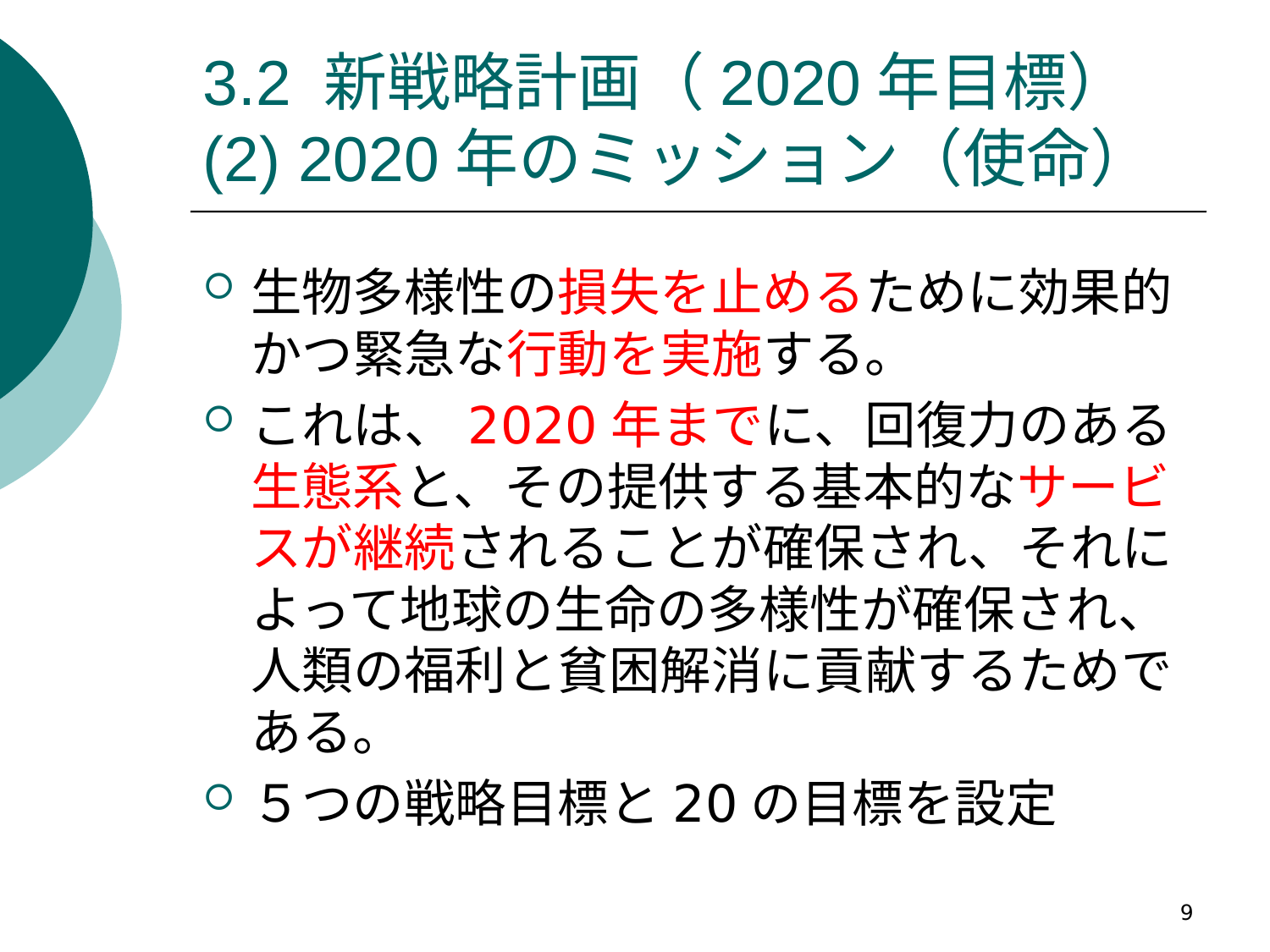

# 3.2 新戦略計画（2020年目標） (2) 2020年のミッション（使命）
生物多様性の損失を止めるために効果的かつ緊急な行動を実施する。
これは、2020年までに、回復力のある生態系と、その提供する基本的なサービスが継続されることが確保され、それによって地球の生命の多様性が確保され、人類の福利と貧困解消に貢献するためである。
５つの戦略目標と20の目標を設定

9